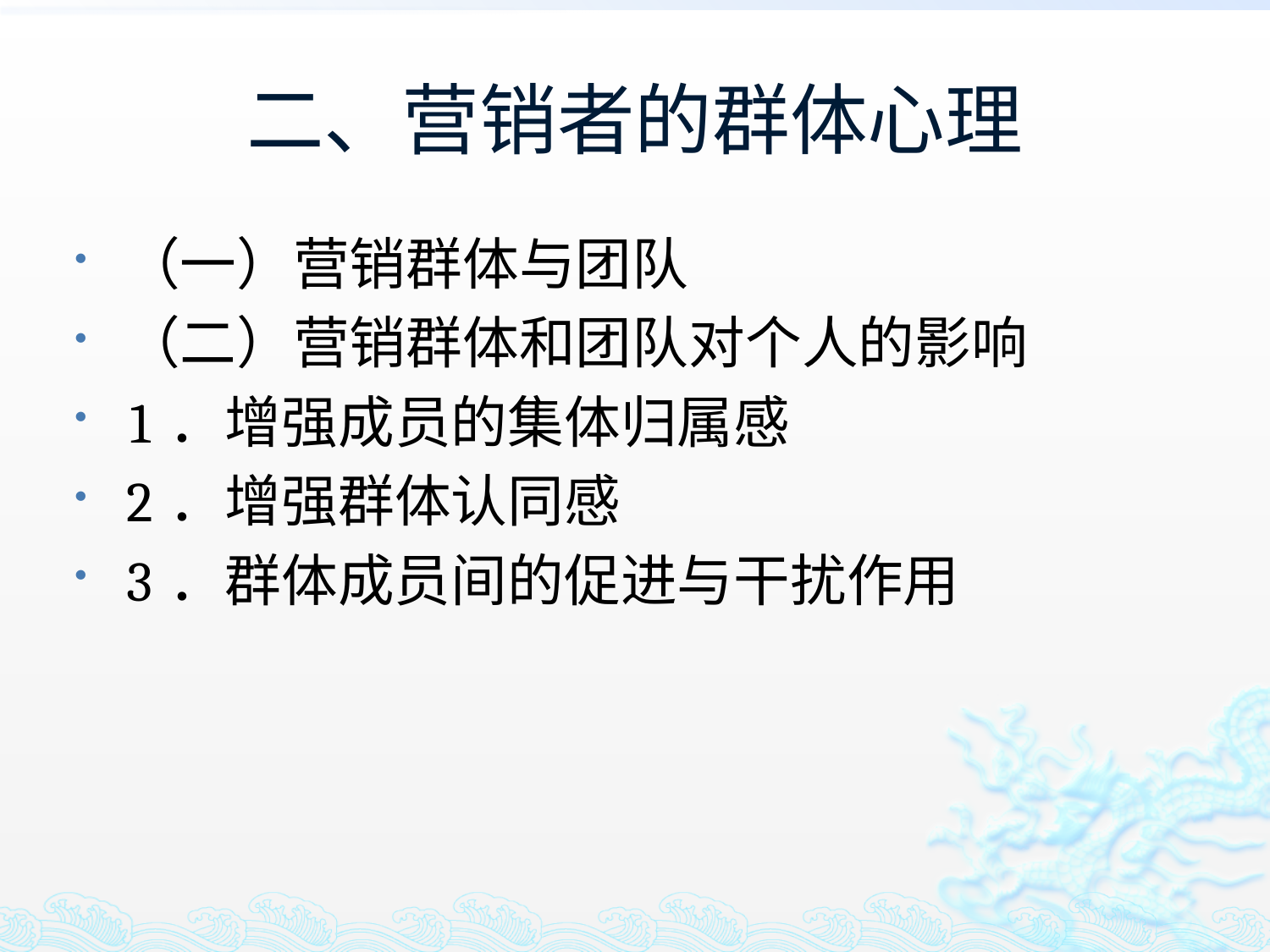

# 二、营销者的群体心理
（一）营销群体与团队
（二）营销群体和团队对个人的影响
1．增强成员的集体归属感
2．增强群体认同感
3．群体成员间的促进与干扰作用